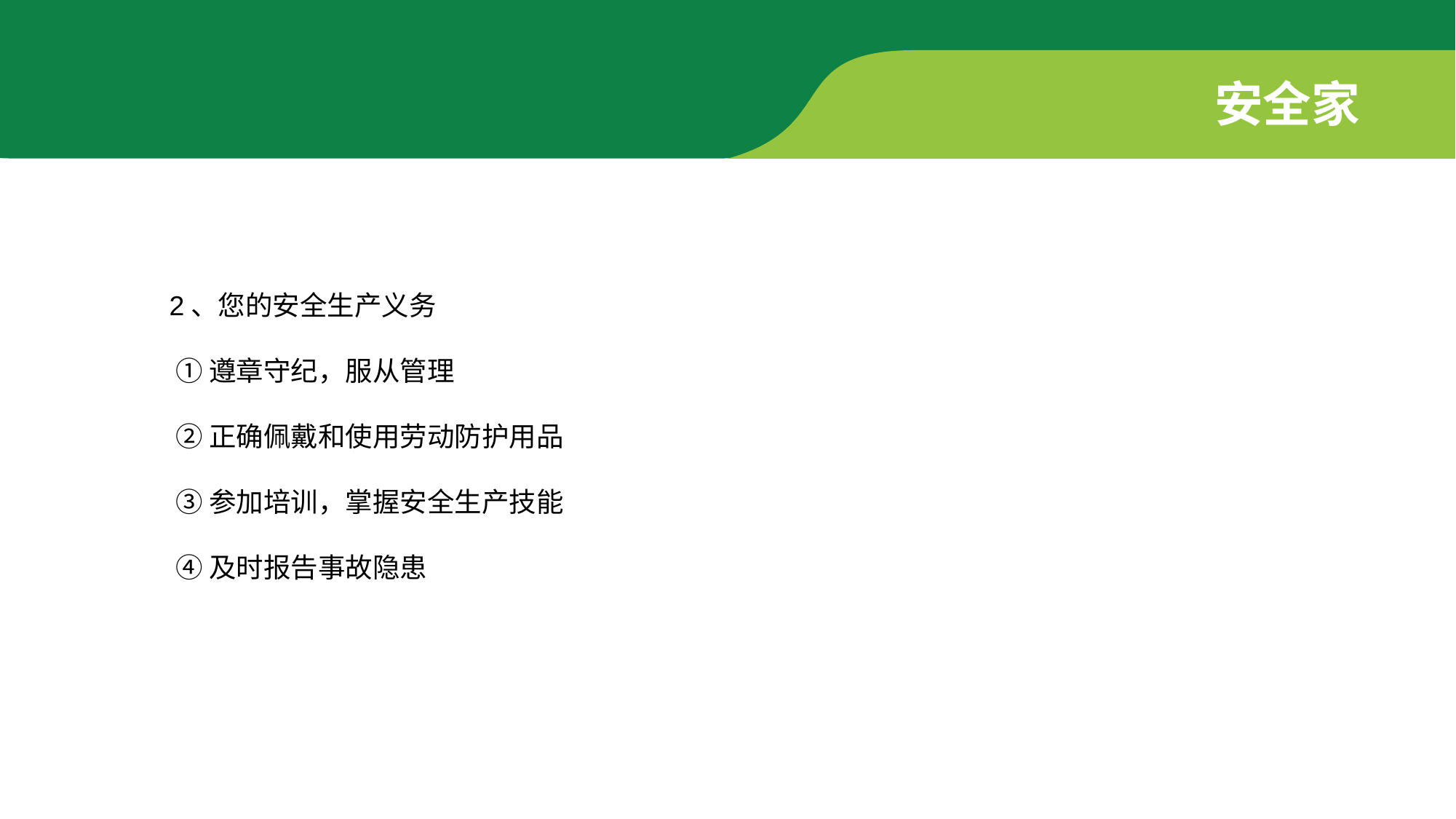

安全家
2、您的安全生产义务
 ①遵章守纪，服从管理
 ②正确佩戴和使用劳动防护用品
 ③参加培训，掌握安全生产技能
 ④及时报告事故隐患